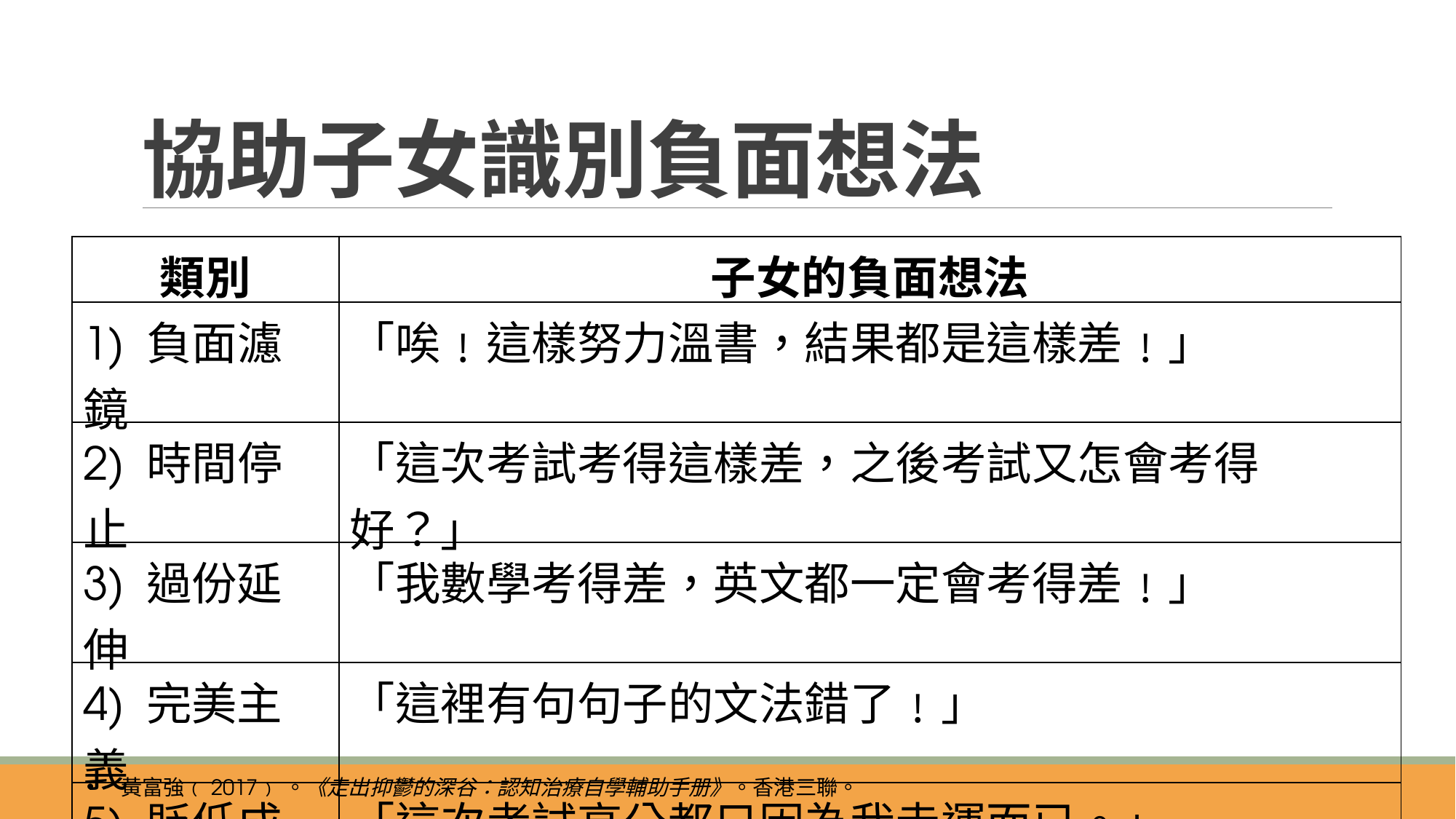

# 協助子女識別負面想法
| 類別 | 子女的負面想法 |
| --- | --- |
| 1) 負面濾鏡 | 「唉﹗這樣努力溫書，結果都是這樣差﹗」 |
| 2) 時間停止 | 「這次考試考得這樣差，之後考試又怎會考得好？」 |
| 3) 過份延伸 | 「我數學考得差，英文都一定會考得差﹗」 |
| 4) 完美主義 | 「這裡有句句子的文法錯了﹗」 |
| 5) 貶低成就 | 「這次考試高分都只因為我走運而已。」 |
黃富強﹙2017﹚。《走出抑鬱的深谷：認知治療自學輔助手册》。香港三聯。